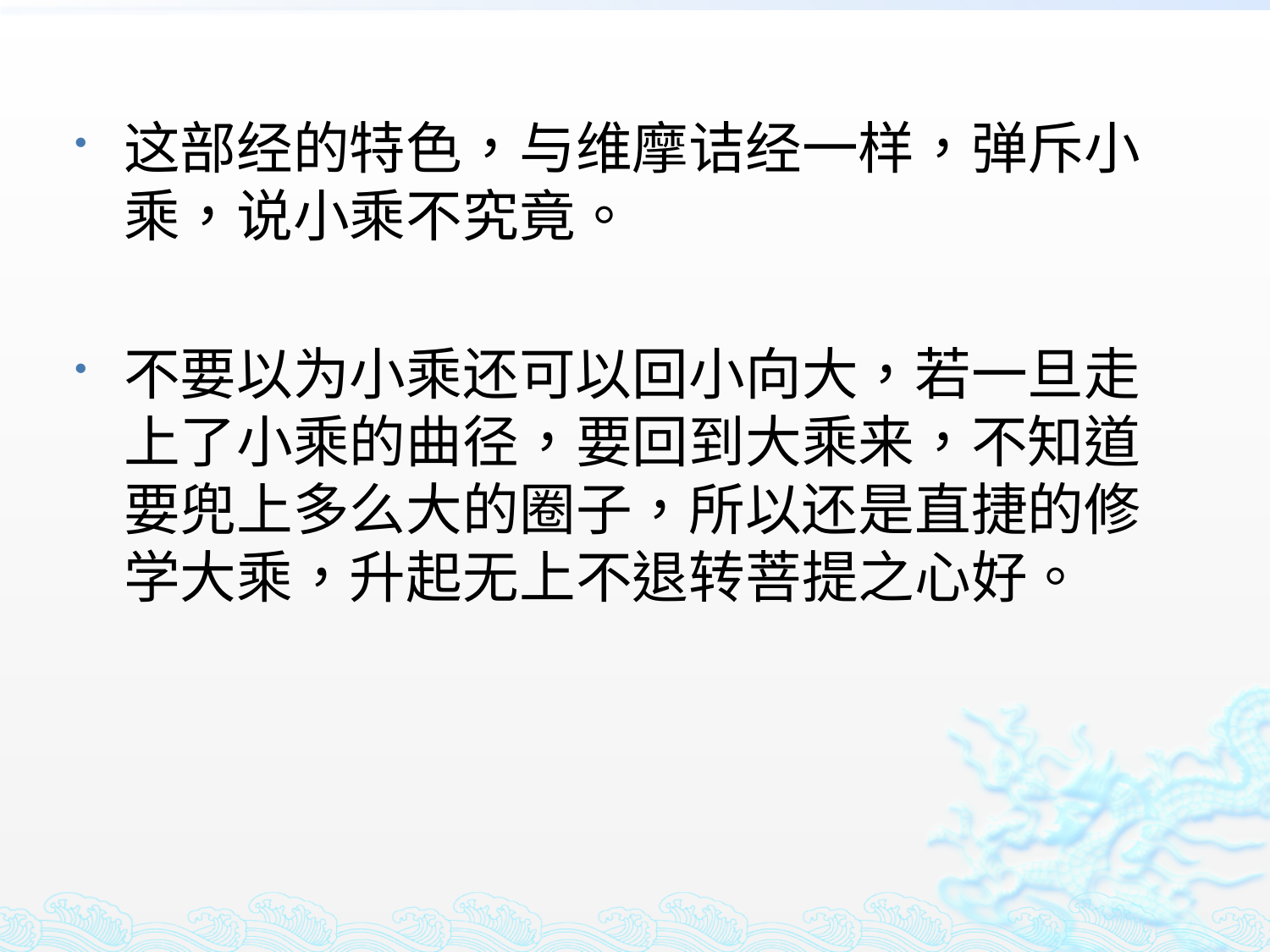

这部经的特色，与维摩诘经一样，弹斥小乘，说小乘不究竟。

不要以为小乘还可以回小向大，若一旦走上了小乘的曲径，要回到大乘来，不知道要兜上多么大的圈子，所以还是直捷的修学大乘，升起无上不退转菩提之心好。